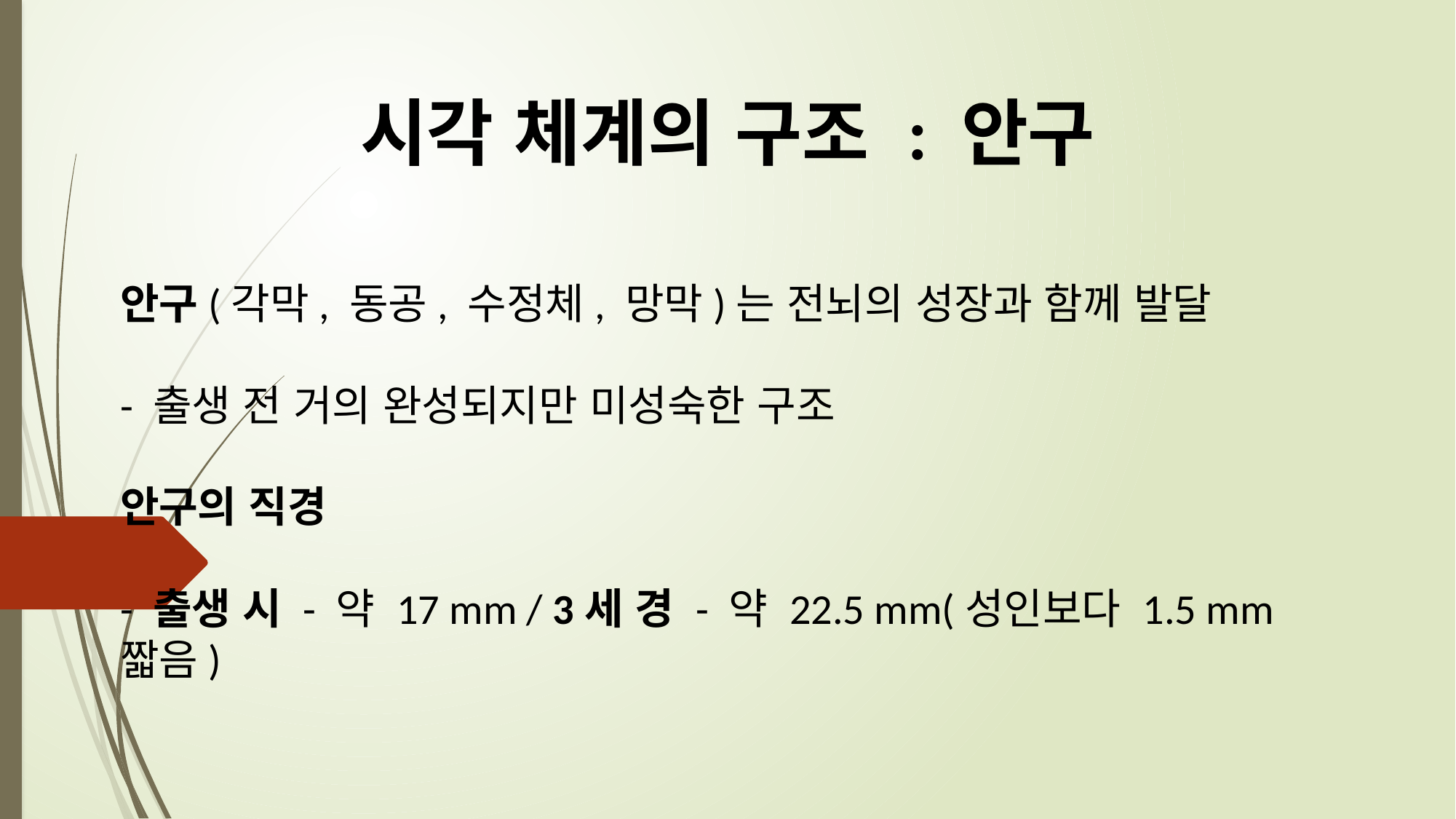

시각 체계의 구조 : 안구
# 안구(각막, 동공, 수정체, 망막)는 전뇌의 성장과 함께 발달 - 출생 전 거의 완성되지만 미성숙한 구조 안구의 직경 - 출생 시 - 약 17 mm / 3세 경 - 약 22.5 mm(성인보다 1.5 mm짧음)